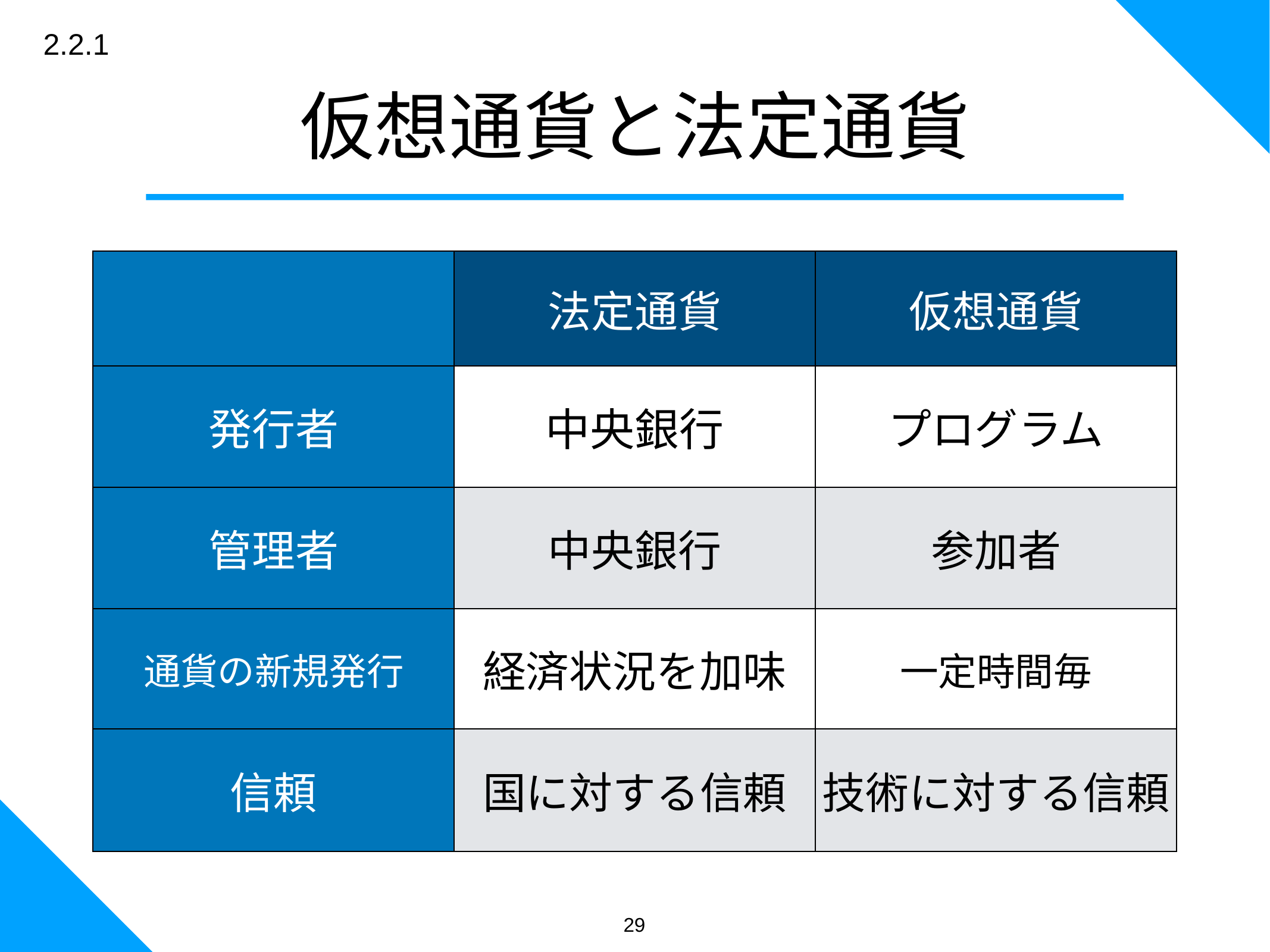

2.2.1
仮想通貨と法定通貨
|  | 法定通貨 | 仮想通貨 |
| --- | --- | --- |
| 発行者 | 中央銀行 | プログラム |
| 管理者 | 中央銀行 | 参加者 |
| 通貨の新規発行 | 経済状況を加味 | 一定時間毎 |
| 信頼 | 国に対する信頼 | 技術に対する信頼 |
29